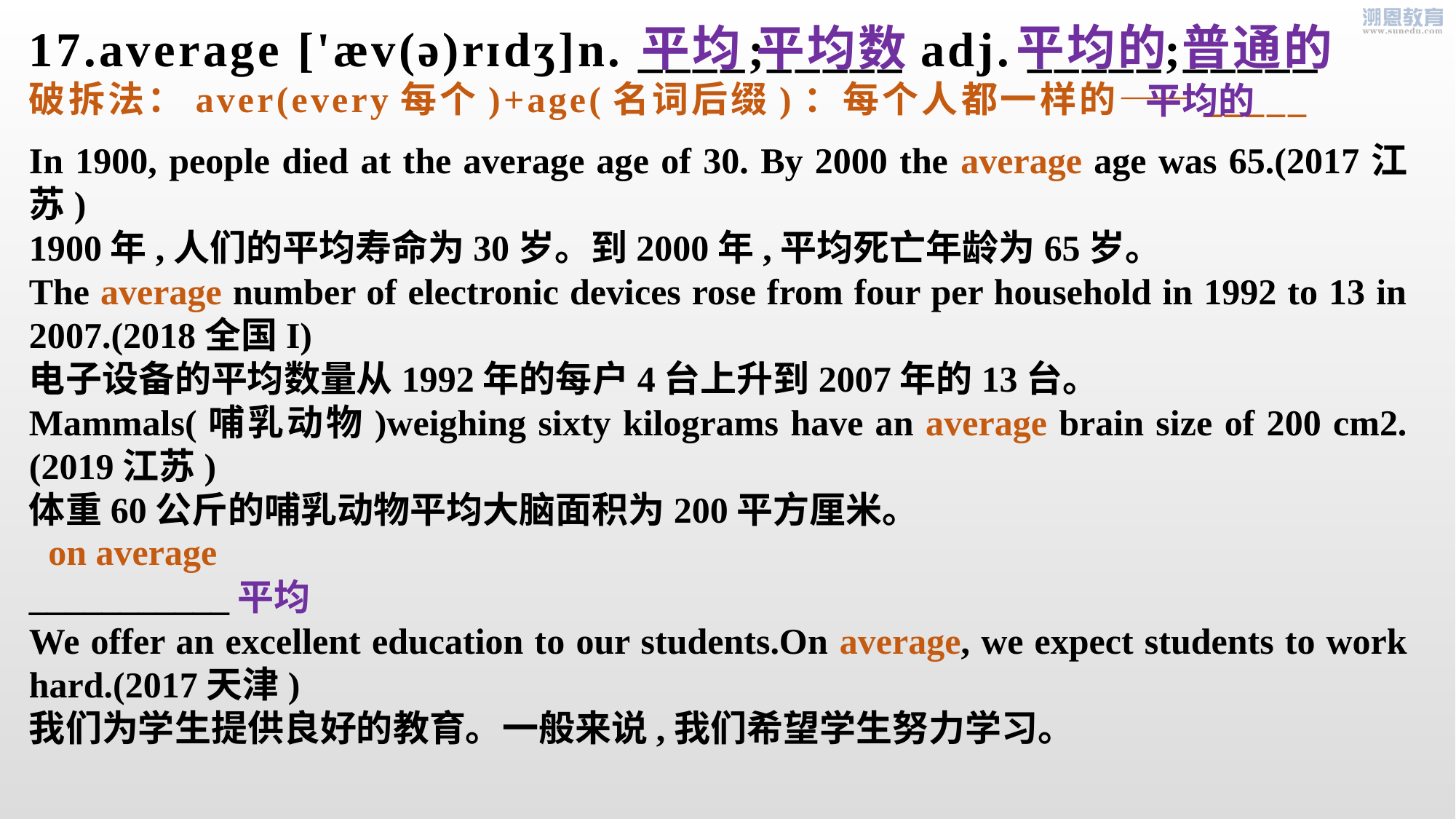

平均的 普通的
平均 平均数
17.average ['æv(ə)rɪdʒ]n. ____;_____ adj. _____;_____
破拆法：aver(every每个)+age(名词后缀)：每个人都一样的——_____
平均的
In 1900, people died at the average age of 30. By 2000 the average age was 65.(2017江苏)
1900年,人们的平均寿命为30岁。到2000年,平均死亡年龄为65岁。
The average number of electronic devices rose from four per household in 1992 to 13 in 2007.(2018全国I)
电子设备的平均数量从1992年的每户4台上升到2007年的13台。
Mammals(哺乳动物)weighing sixty kilograms have an average brain size of 200 cm2. (2019江苏)
体重60公斤的哺乳动物平均大脑面积为200平方厘米。

___________平均
We offer an excellent education to our students.On average, we expect students to work hard.(2017天津)
我们为学生提供良好的教育。一般来说,我们希望学生努力学习。
on average